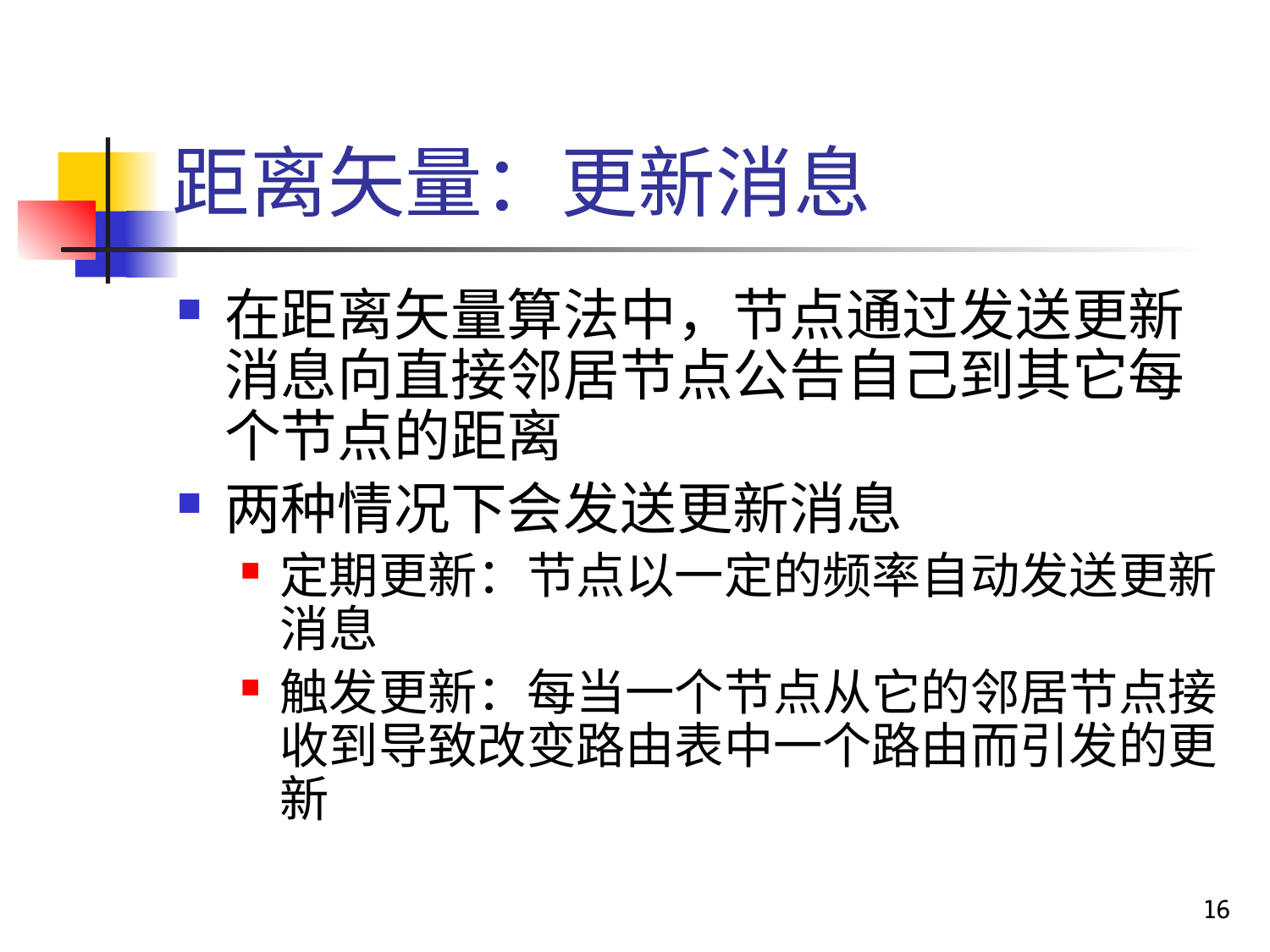

# 距离矢量：更新消息
在距离矢量算法中，节点通过发送更新消息向直接邻居节点公告自己到其它每个节点的距离
两种情况下会发送更新消息
定期更新：节点以一定的频率自动发送更新消息
触发更新：每当一个节点从它的邻居节点接收到导致改变路由表中一个路由而引发的更新
16